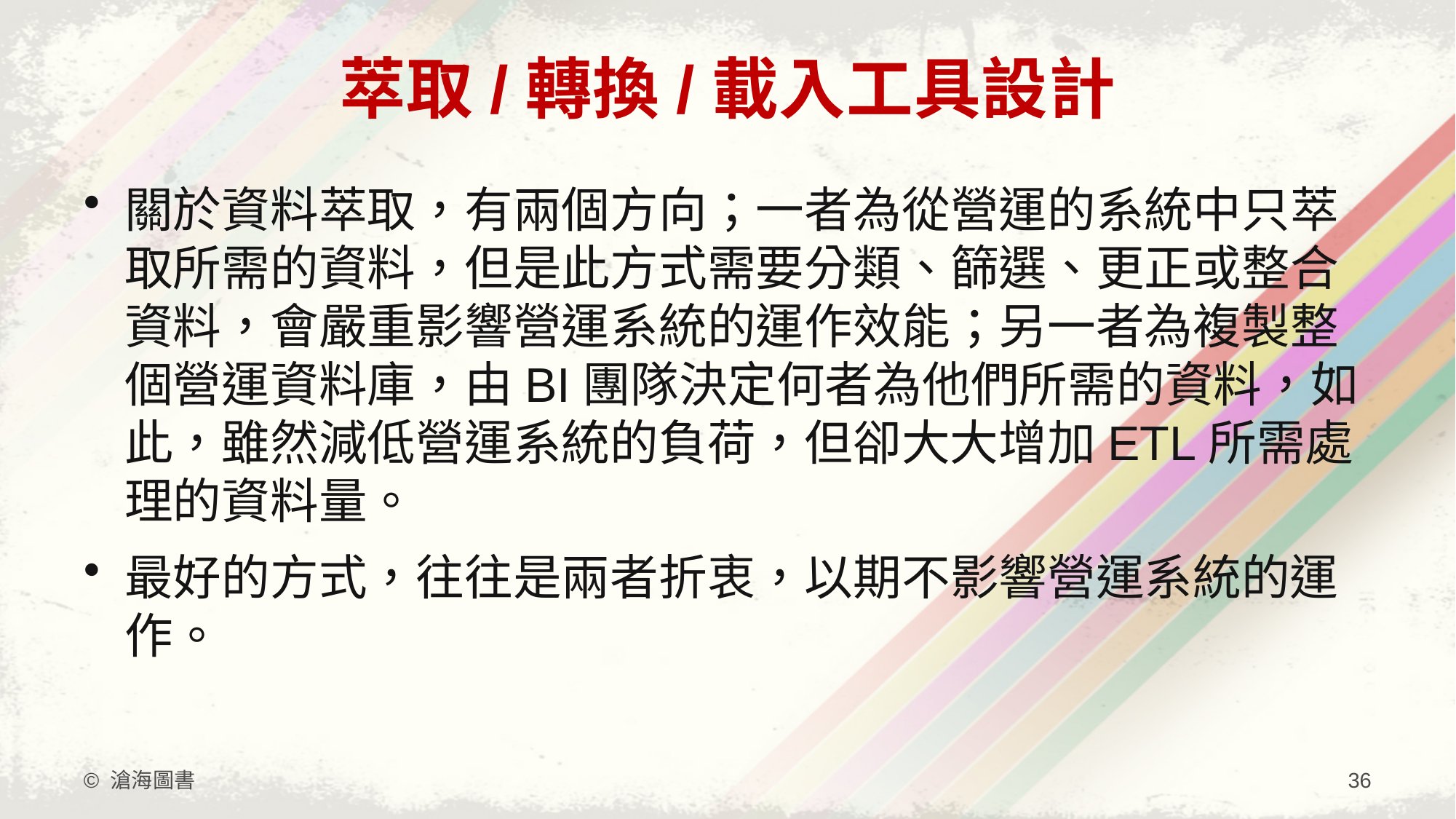

# 萃取/轉換/載入工具設計
關於資料萃取，有兩個方向；一者為從營運的系統中只萃取所需的資料，但是此方式需要分類、篩選、更正或整合資料，會嚴重影響營運系統的運作效能；另一者為複製整個營運資料庫，由BI團隊決定何者為他們所需的資料，如此，雖然減低營運系統的負荷，但卻大大增加ETL所需處理的資料量。
最好的方式，往往是兩者折衷，以期不影響營運系統的運作。

© 滄海圖書

36